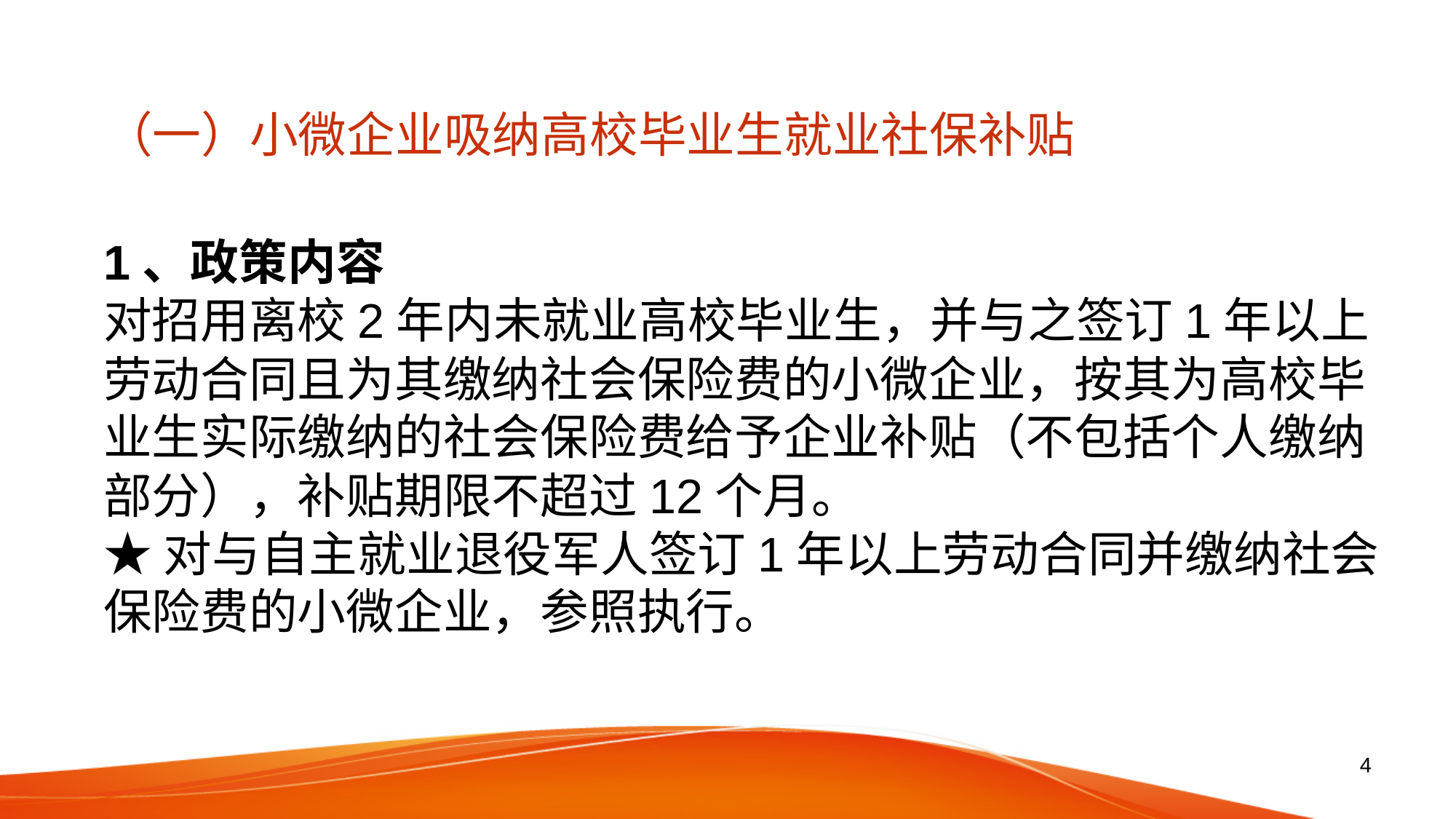

# （一）小微企业吸纳高校毕业生就业社保补贴
1、政策内容
对招用离校2年内未就业高校毕业生，并与之签订1年以上劳动合同且为其缴纳社会保险费的小微企业，按其为高校毕业生实际缴纳的社会保险费给予企业补贴（不包括个人缴纳部分），补贴期限不超过12个月。
★对与自主就业退役军人签订1年以上劳动合同并缴纳社会保险费的小微企业，参照执行。
4